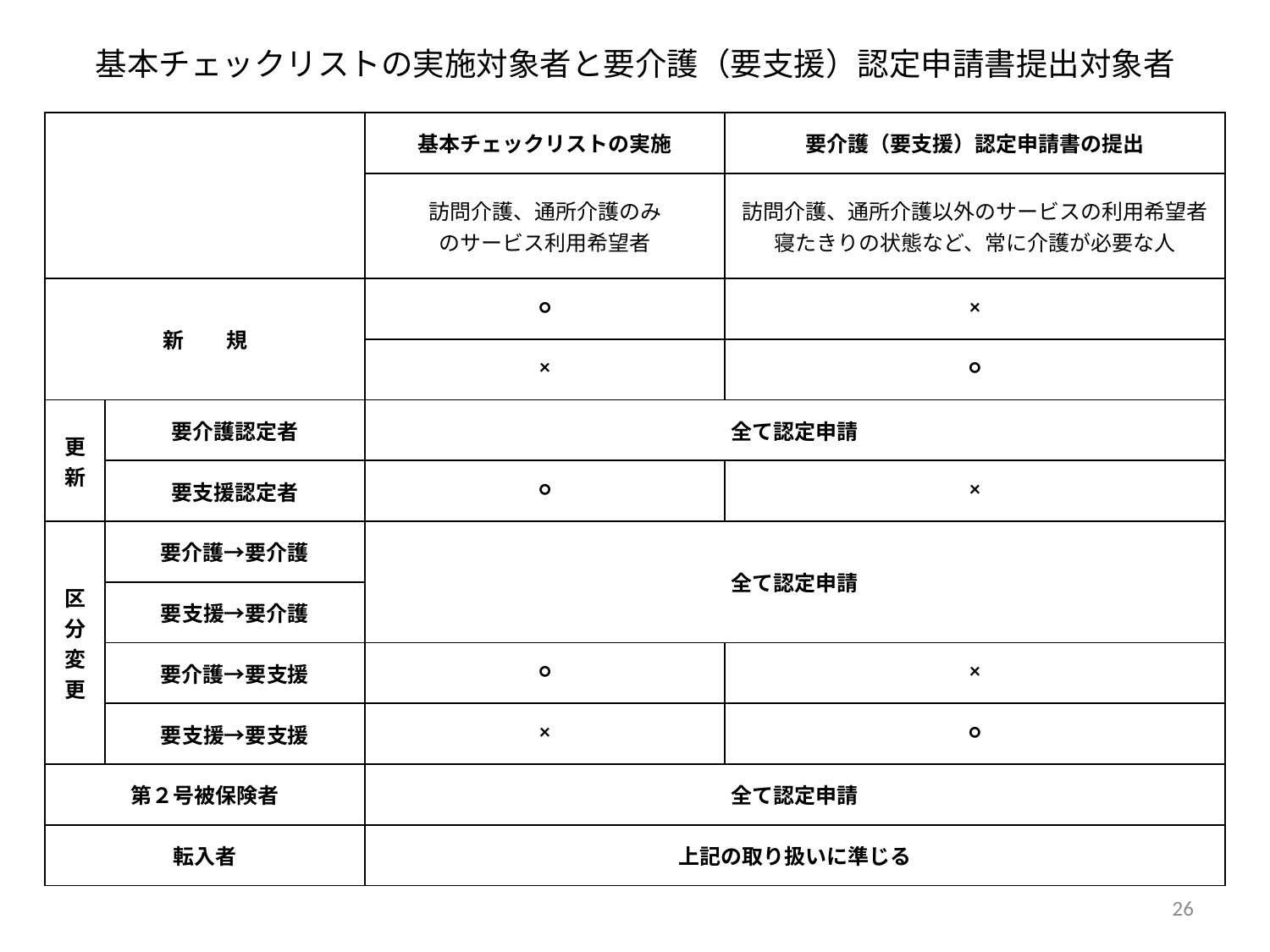

基本チェックリストの実施対象者と要介護（要支援）認定申請書提出対象者
|  |  | 基本チェックリストの実施 | 要介護（要支援）認定申請書の提出 |
| --- | --- | --- | --- |
|  |  | 訪問介護、通所介護のみ のサービス利用希望者 | 訪問介護、通所介護以外のサービスの利用希望者 寝たきりの状態など、常に介護が必要な人 |
| 新　　規 |  | ○ | × |
|  |  | × | ○ |
| 更新 | 要介護認定者 | 全て認定申請 |  |
|  | 要支援認定者 | ○ | × |
| 区分変更 | 要介護→要介護 | 全て認定申請 |  |
|  | 要支援→要介護 |  |  |
|  | 要介護→要支援 | ○ | × |
|  | 要支援→要支援 | × | ○ |
| 第２号被保険者 |  | 全て認定申請 |  |
| 転入者 |  | 上記の取り扱いに準じる |  |
26